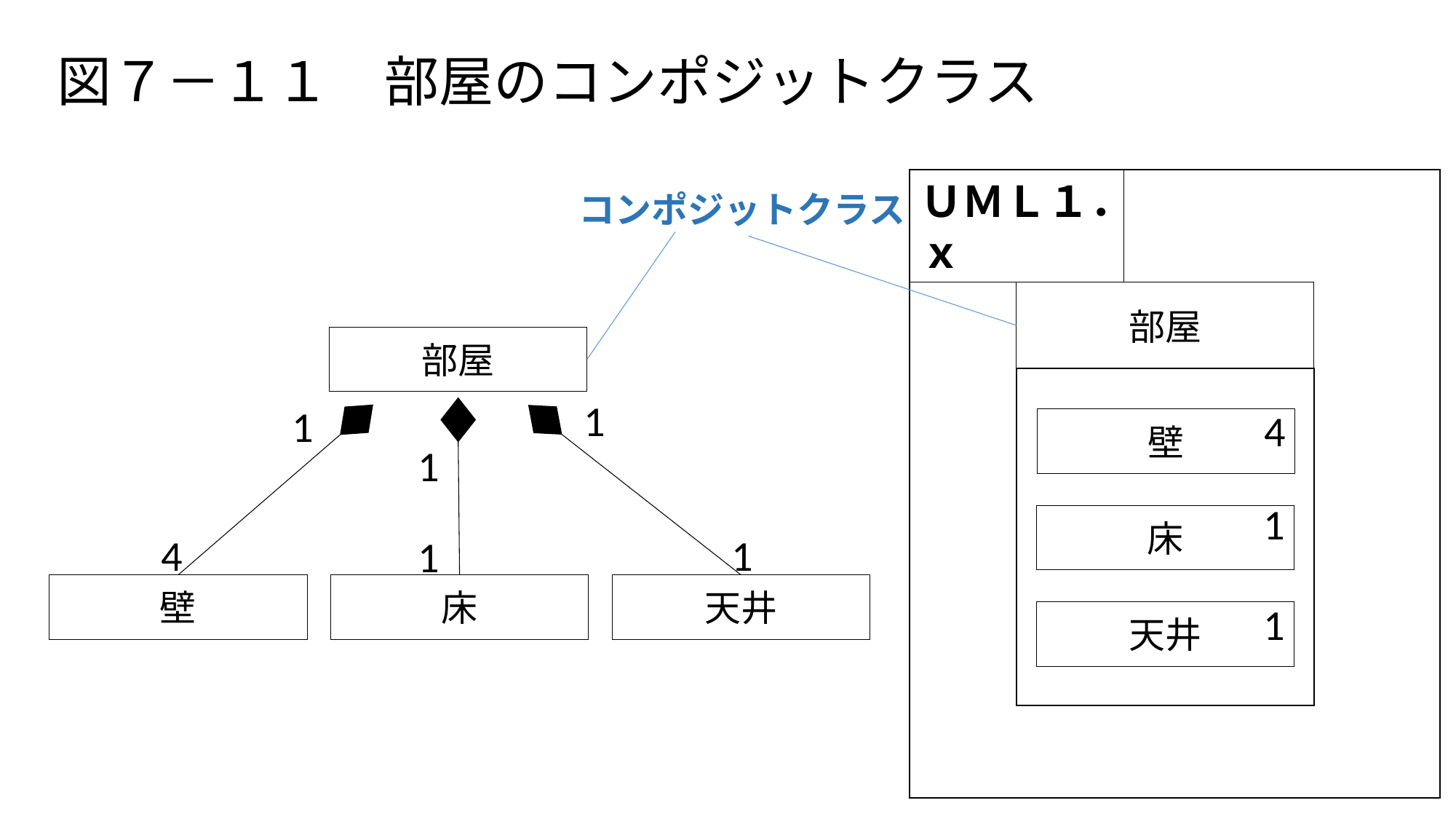

図７－１１　部屋のコンポジットクラス
ＵＭＬ１．ｘ

コンポジットクラス
部屋
部屋

1
1
4

壁
1
1
床
4
1
1
壁
床
天井
1
天井